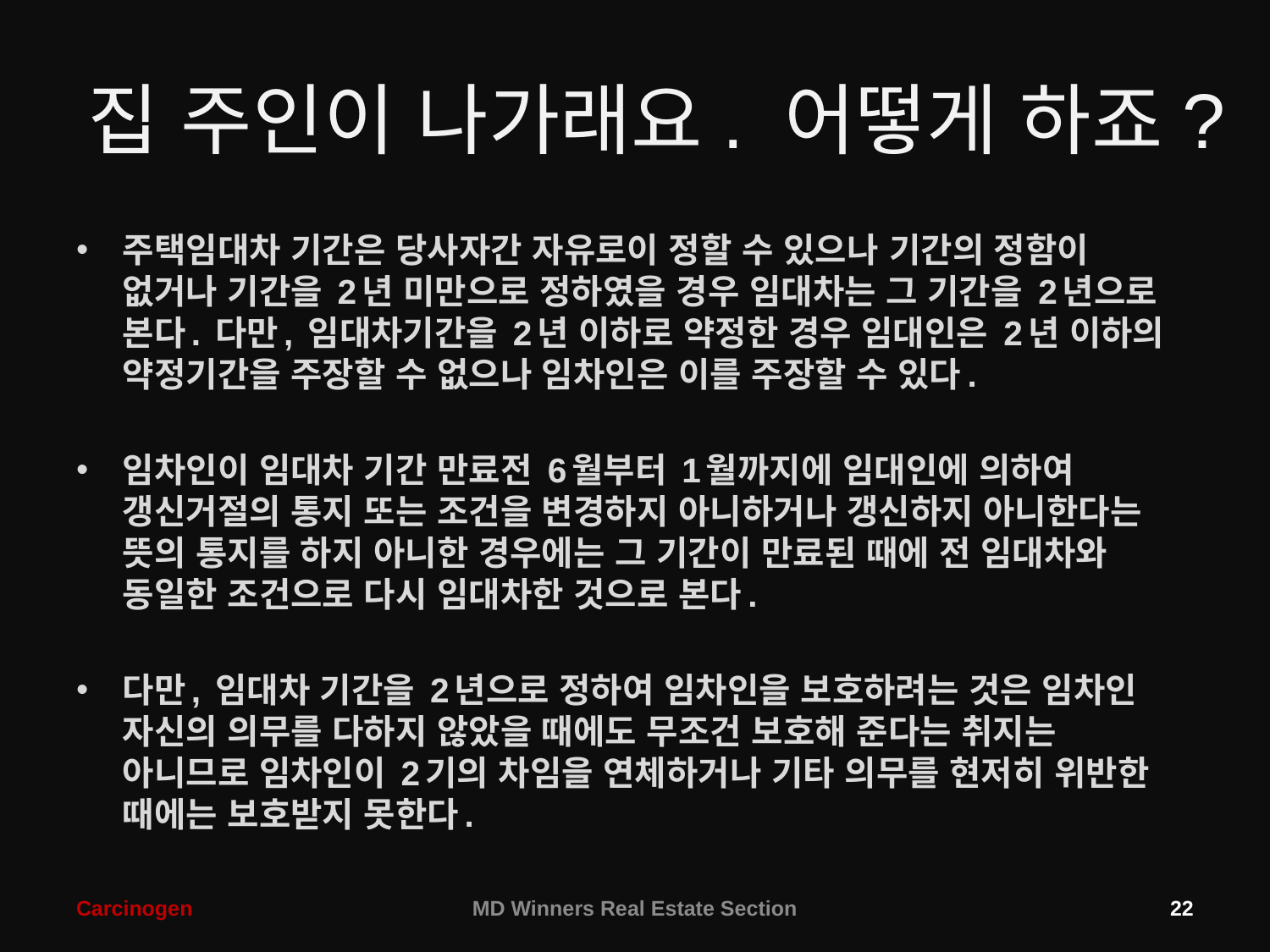

# 집 주인이 나가래요. 어떻게 하죠?
주택임대차 기간은 당사자간 자유로이 정할 수 있으나 기간의 정함이 없거나 기간을 2년 미만으로 정하였을 경우 임대차는 그 기간을 2년으로 본다. 다만, 임대차기간을 2년 이하로 약정한 경우 임대인은 2년 이하의 약정기간을 주장할 수 없으나 임차인은 이를 주장할 수 있다.

임차인이 임대차 기간 만료전 6월부터 1월까지에 임대인에 의하여 갱신거절의 통지 또는 조건을 변경하지 아니하거나 갱신하지 아니한다는 뜻의 통지를 하지 아니한 경우에는 그 기간이 만료된 때에 전 임대차와 동일한 조건으로 다시 임대차한 것으로 본다.

다만, 임대차 기간을 2년으로 정하여 임차인을 보호하려는 것은 임차인 자신의 의무를 다하지 않았을 때에도 무조건 보호해 준다는 취지는 아니므로 임차인이 2기의 차임을 연체하거나 기타 의무를 현저히 위반한 때에는 보호받지 못한다.
Carcinogen
MD Winners Real Estate Section
22